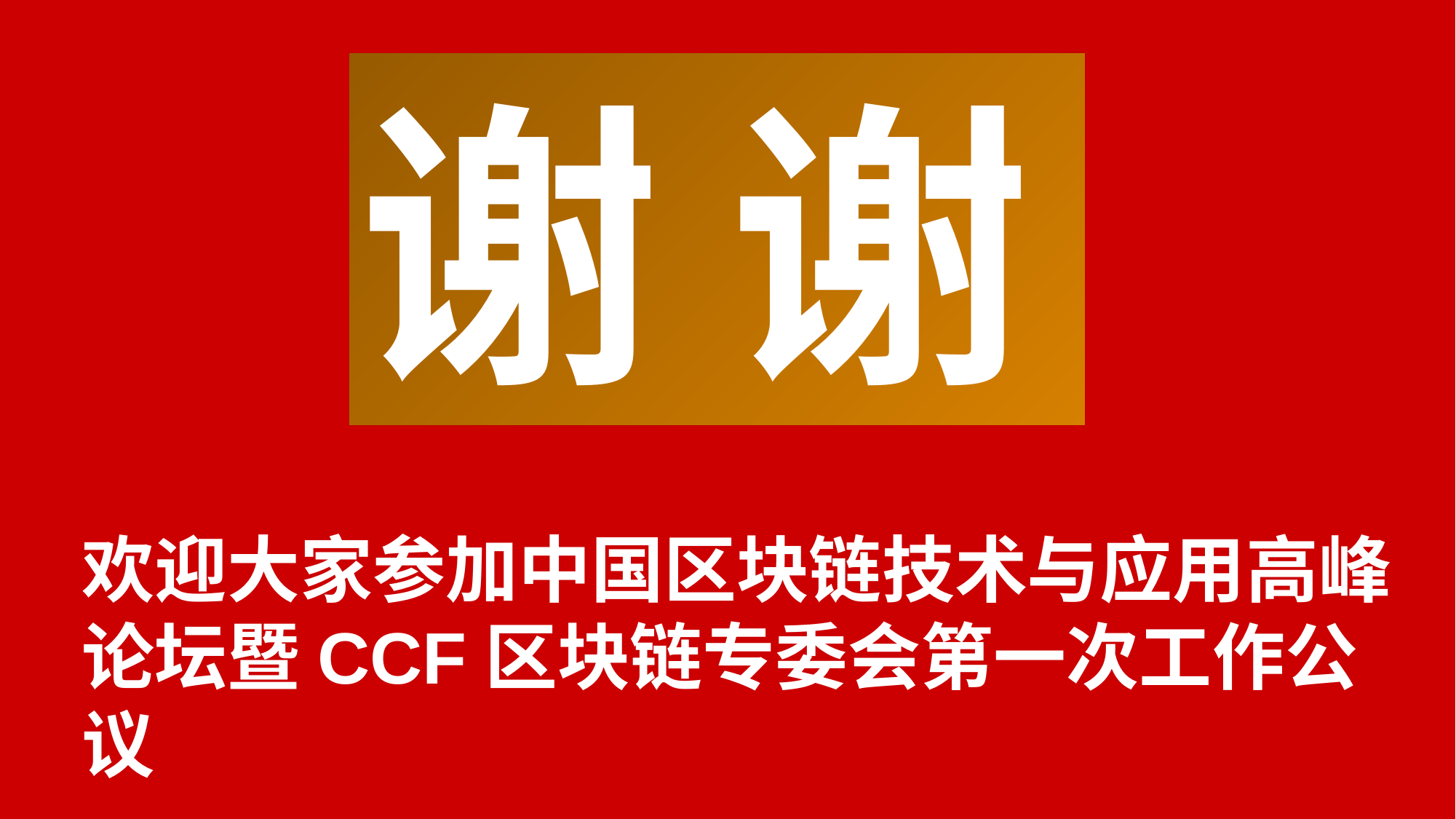

谢 谢
欢迎大家参加中国区块链技术与应用高峰论坛暨CCF区块链专委会第一次工作公议